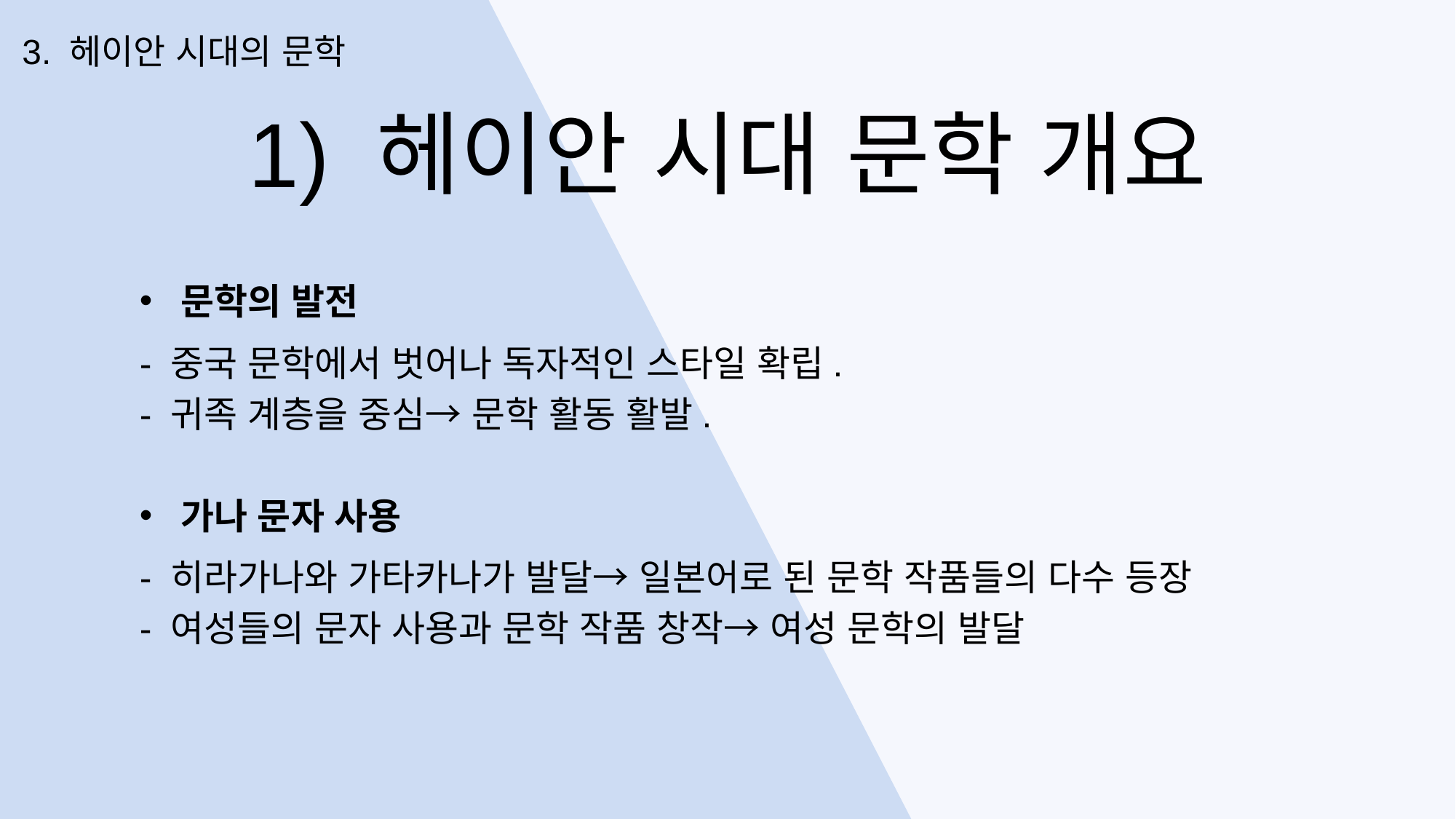

3. 헤이안 시대의 문학
1) 헤이안 시대 문학 개요
문학의 발전

- 중국 문학에서 벗어나 독자적인 스타일 확립.
- 귀족 계층을 중심→ 문학 활동 활발.

가나 문자 사용

- 히라가나와 가타카나가 발달→ 일본어로 된 문학 작품들의 다수 등장
- 여성들의 문자 사용과 문학 작품 창작→ 여성 문학의 발달